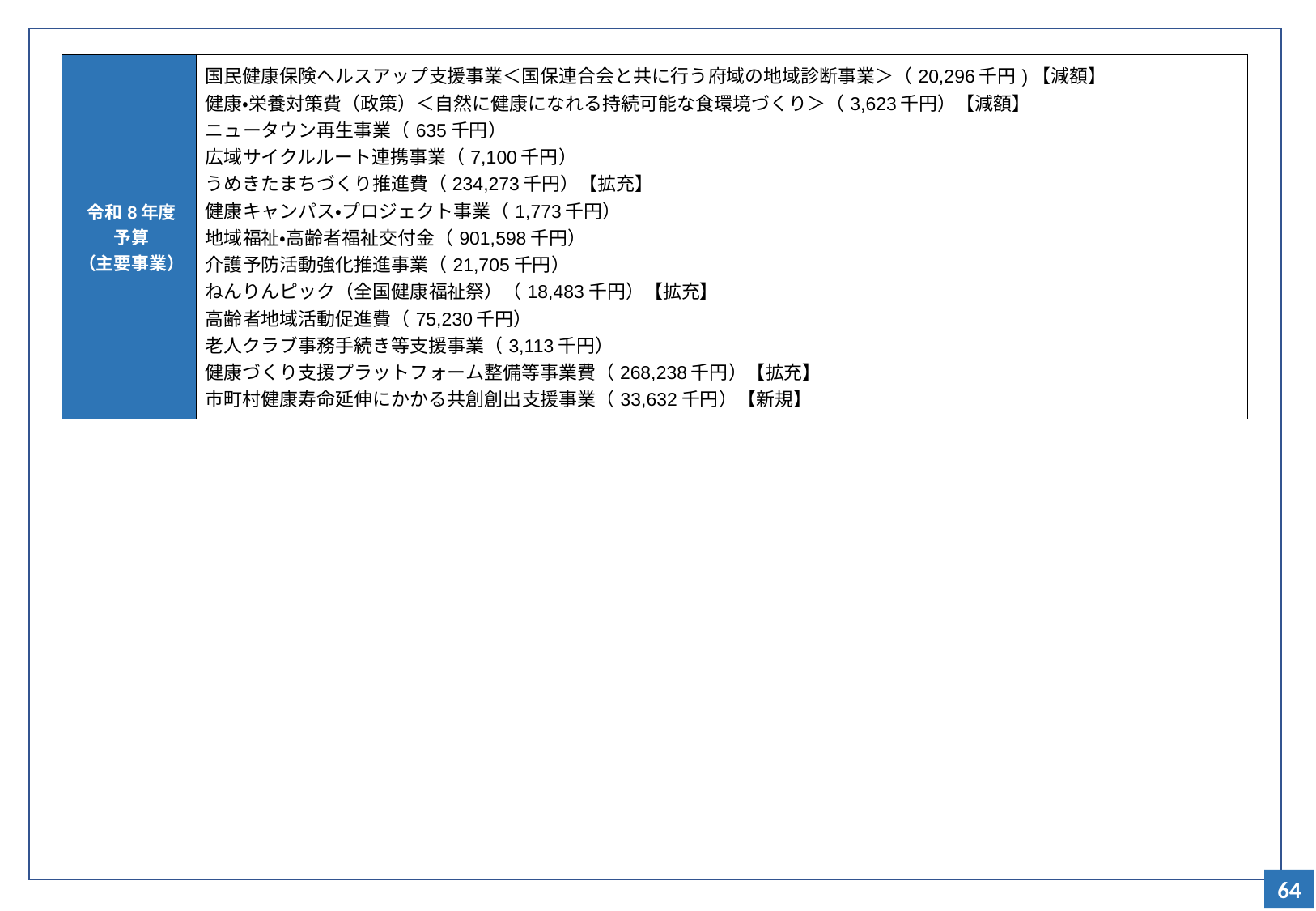

| 令和8年度 予算 （主要事業） | 国民健康保険ヘルスアップ支援事業＜国保連合会と共に行う府域の地域診断事業＞（20,296千円)【減額】 健康・栄養対策費（政策）＜自然に健康になれる持続可能な食環境づくり＞（3,623千円）【減額】 ニュータウン再生事業（635千円） 広域サイクルルート連携事業（7,100千円） うめきたまちづくり推進費（234,273千円）【拡充】 健康キャンパス・プロジェクト事業（1,773千円） 地域福祉・高齢者福祉交付金（901,598千円） 介護予防活動強化推進事業（21,705千円） ねんりんピック（全国健康福祉祭）（18,483千円）【拡充】 高齢者地域活動促進費（75,230千円） 老人クラブ事務手続き等支援事業（3,113千円） 健康づくり支援プラットフォーム整備等事業費（268,238千円）【拡充】 市町村健康寿命延伸にかかる共創創出支援事業（33,632千円）【新規】 |
| --- | --- |
64